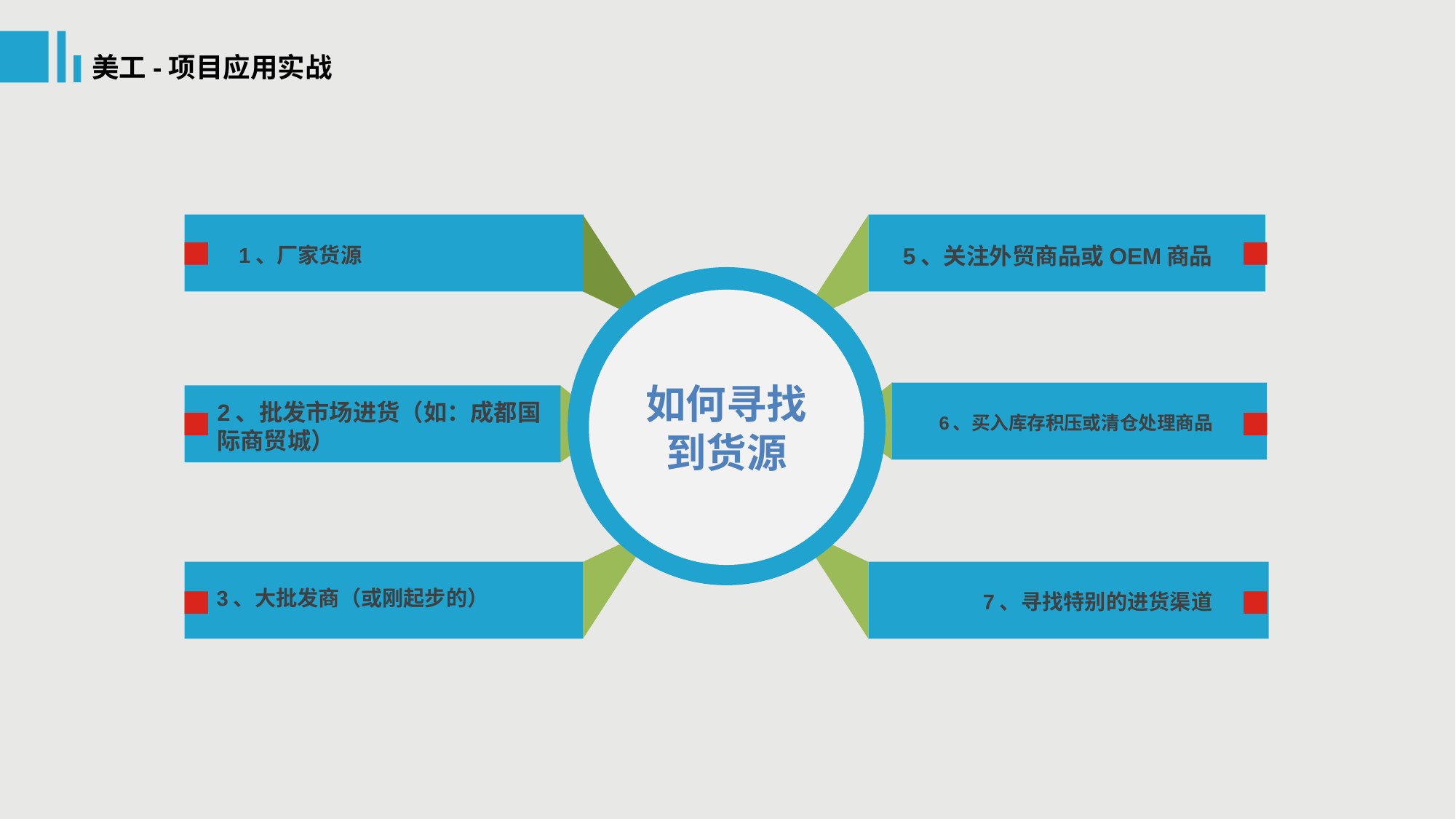

美工-项目应用实战

1、厂家货源
5、关注外贸商品或OEM商品

如何寻找到货源

2、批发市场进货（如：成都国际商贸城）
6、买入库存积压或清仓处理商品

3、大批发商（或刚起步的）
7、寻找特别的进货渠道